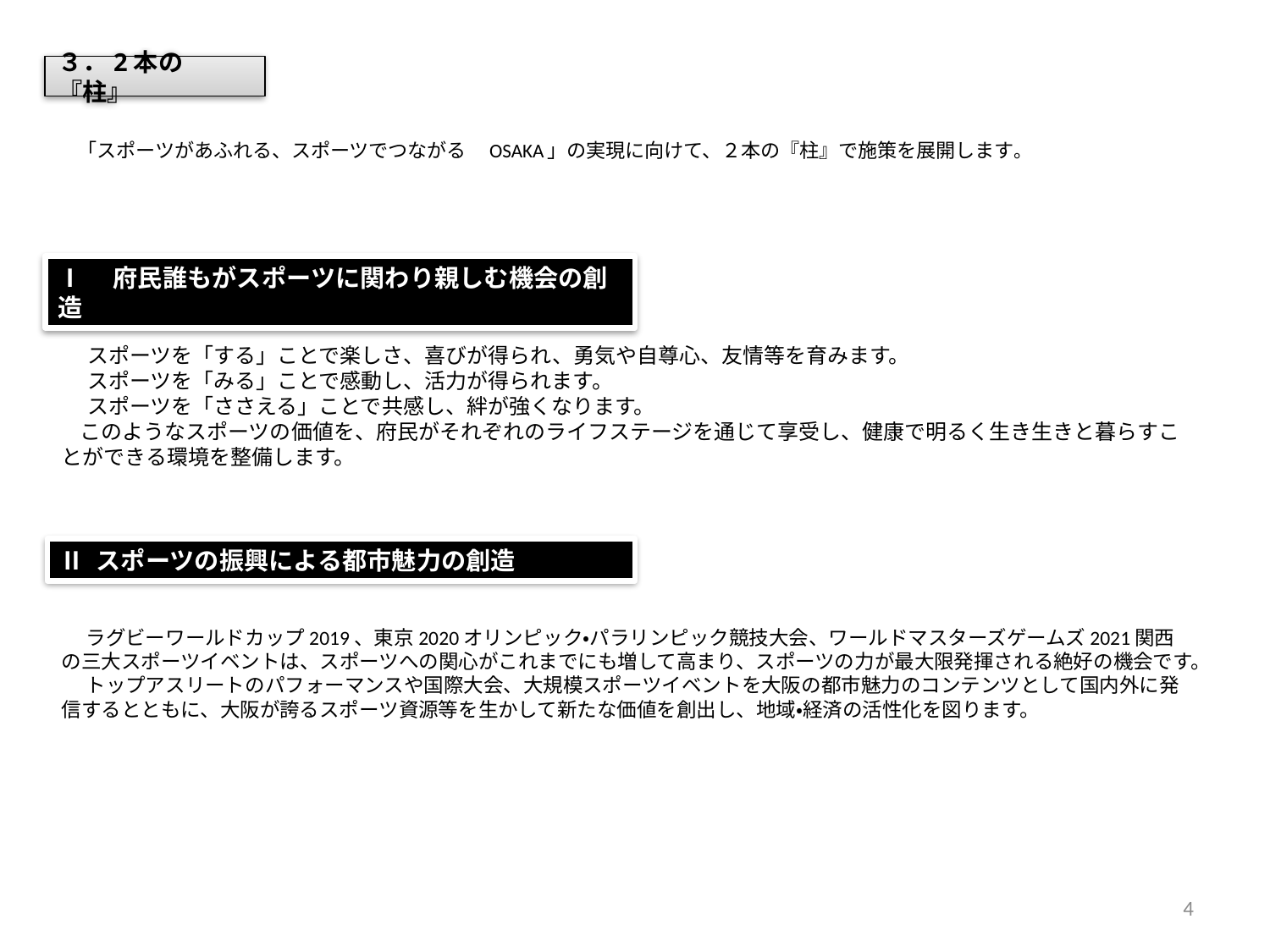

３．2本の『柱』
「スポーツがあふれる、スポーツでつながる　OSAKA」の実現に向けて、２本の『柱』で施策を展開します。
Ⅰ　府民誰もがスポーツに関わり親しむ機会の創造
　 スポーツを「する」ことで楽しさ、喜びが得られ、勇気や自尊心、友情等を育みます。
　 スポーツを「みる」ことで感動し、活力が得られます。
　 スポーツを「ささえる」ことで共感し、絆が強くなります。
    このようなスポーツの価値を、府民がそれぞれのライフステージを通じて享受し、健康で明るく生き生きと暮らすことができる環境を整備します。
Ⅱ スポーツの振興による都市魅力の創造
　 ラグビーワールドカップ2019、東京2020オリンピック・パラリンピック競技大会、ワールドマスターズゲームズ2021関西の三大スポーツイベントは、スポーツへの関心がこれまでにも増して高まり、スポーツの力が最大限発揮される絶好の機会です。
　 トップアスリートのパフォーマンスや国際大会、大規模スポーツイベントを大阪の都市魅力のコンテンツとして国内外に発信するとともに、大阪が誇るスポーツ資源等を生かして新たな価値を創出し、地域・経済の活性化を図ります。
4